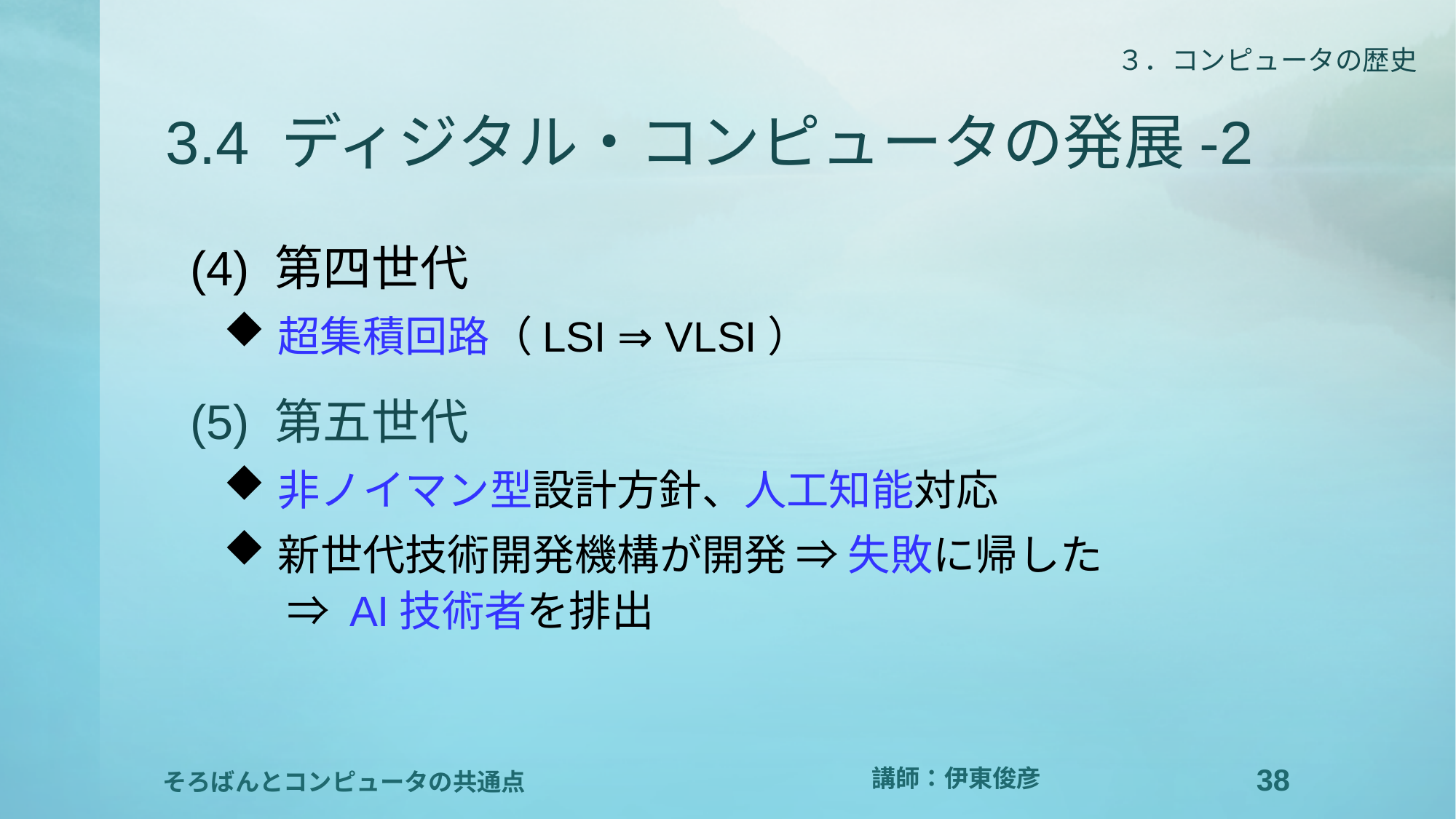

３．コンピュータの歴史
# 3.4 ディジタル・コンピュータの発展-2
(4) 第四世代
超集積回路（LSI ⇒ VLSI）
(5) 第五世代
非ノイマン型設計方針、人工知能対応
新世代技術開発機構が開発 ⇒ 失敗に帰した
 ⇒ AI技術者を排出
38
そろばんとコンピュータの共通点
講師：伊東俊彦